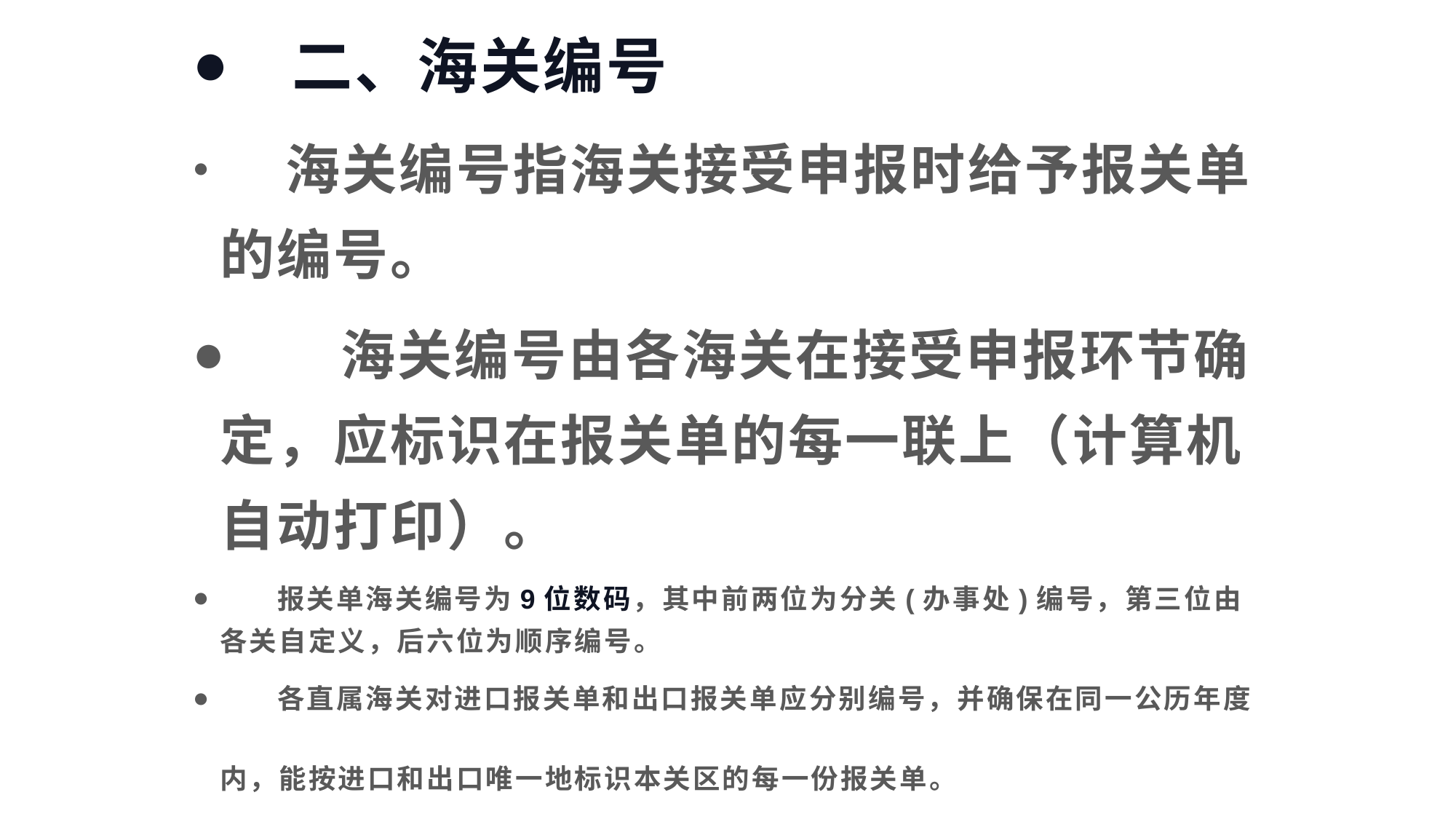

二、海关编号
       海关编号指海关接受申报时给予报关单的编号。
       海关编号由各海关在接受申报环节确定，应标识在报关单的每一联上（计算机自动打印）。
      报关单海关编号为9位数码，其中前两位为分关(办事处)编号，第三位由各关自定义，后六位为顺序编号。
      各直属海关对进口报关单和出口报关单应分别编号，并确保在同一公历年度内，能按进口和出口唯一地标识本关区的每一份报关单。